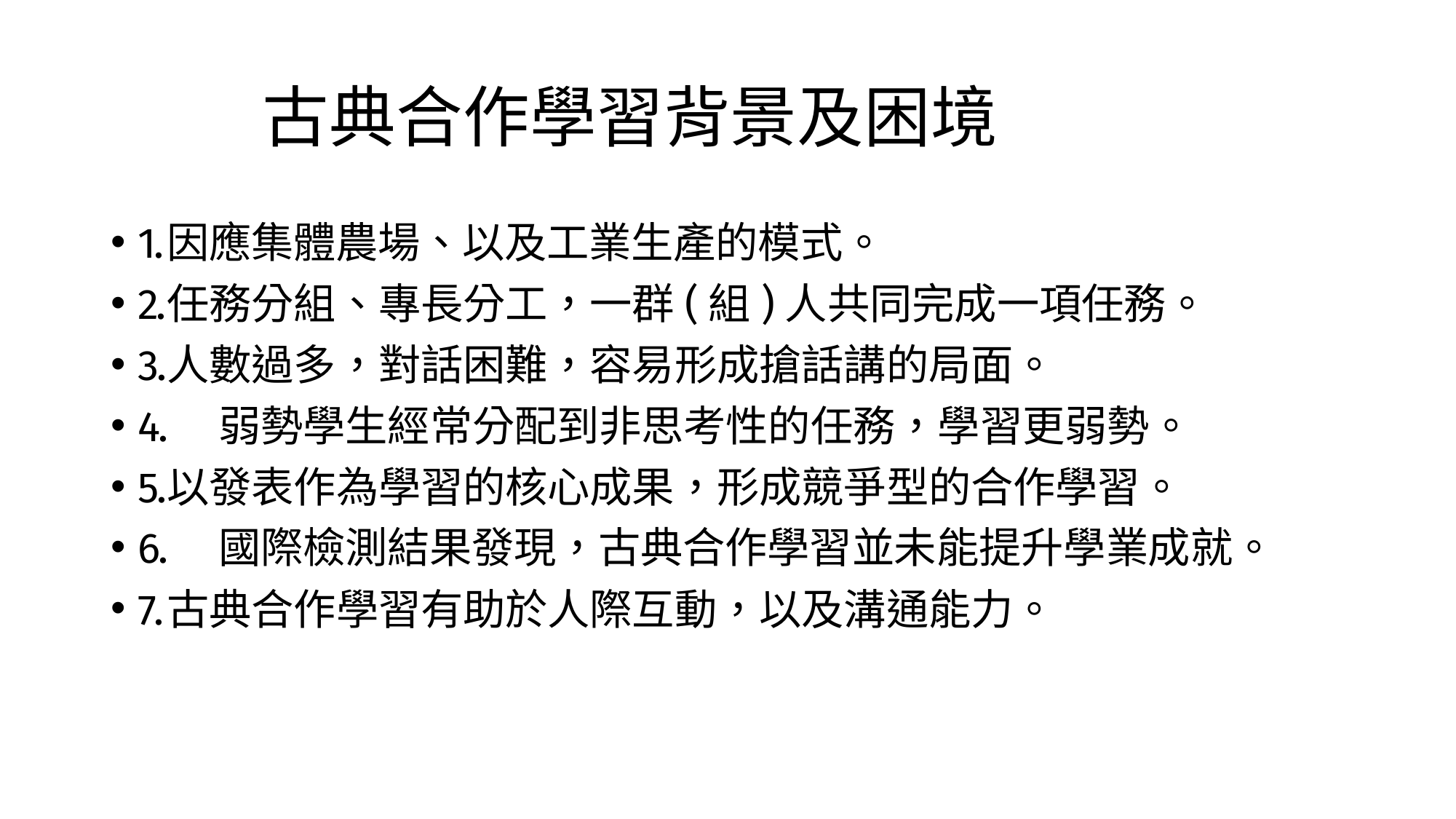

# 古典合作學習背景及困境
1.	因應集體農場、以及工業生產的模式。
2.	任務分組、專長分工，一群(組)人共同完成一項任務。
3.	人數過多，對話困難，容易形成搶話講的局面。
4.	弱勢學生經常分配到非思考性的任務，學習更弱勢。
5.	以發表作為學習的核心成果，形成競爭型的合作學習。
6.	國際檢測結果發現，古典合作學習並未能提升學業成就。
7.	古典合作學習有助於人際互動，以及溝通能力。